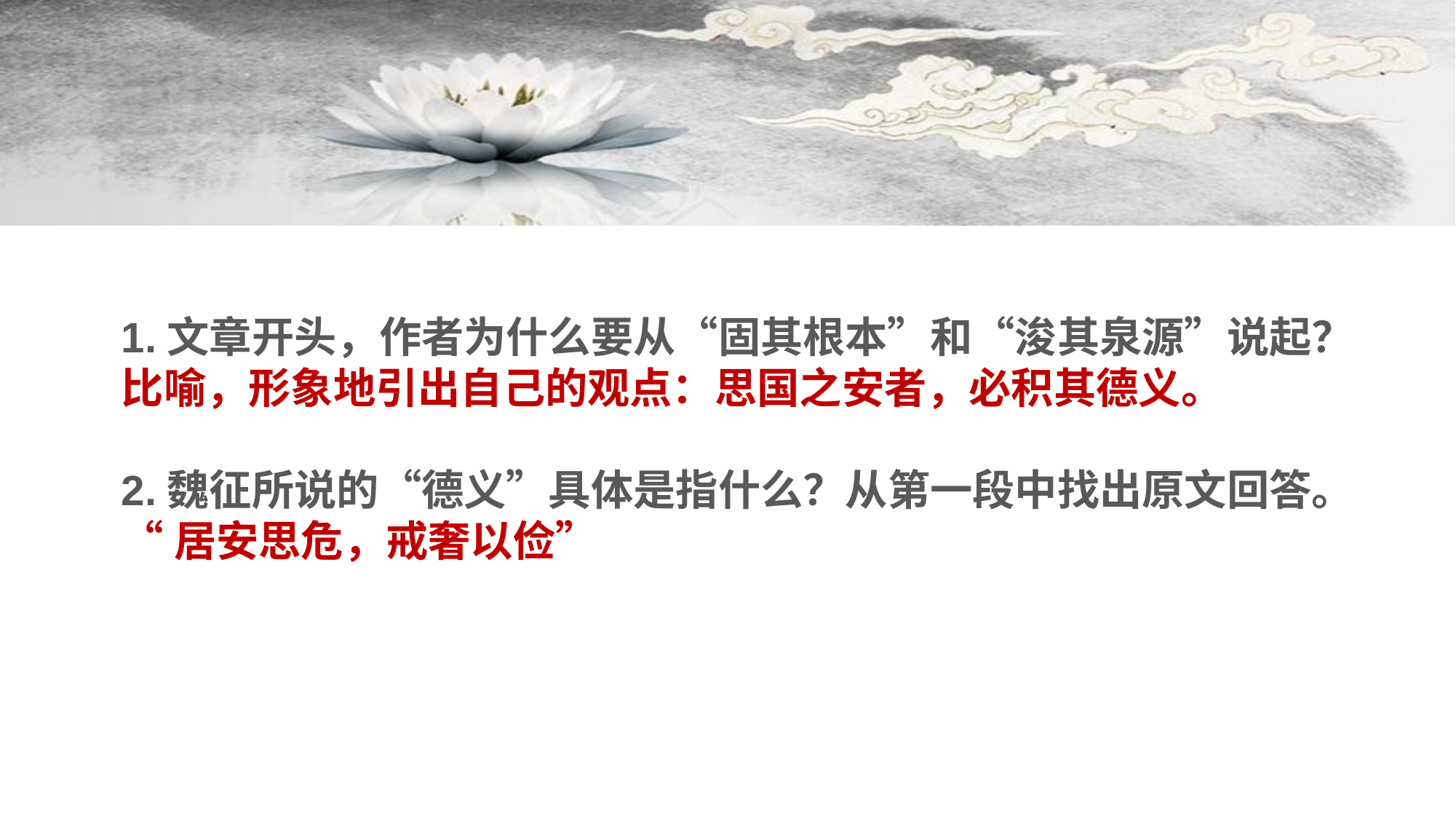

1.文章开头，作者为什么要从“固其根本”和“浚其泉源”说起？
比喻，形象地引出自己的观点：思国之安者，必积其德义。

2.魏征所说的“德义”具体是指什么？从第一段中找出原文回答。
“居安思危，戒奢以俭”